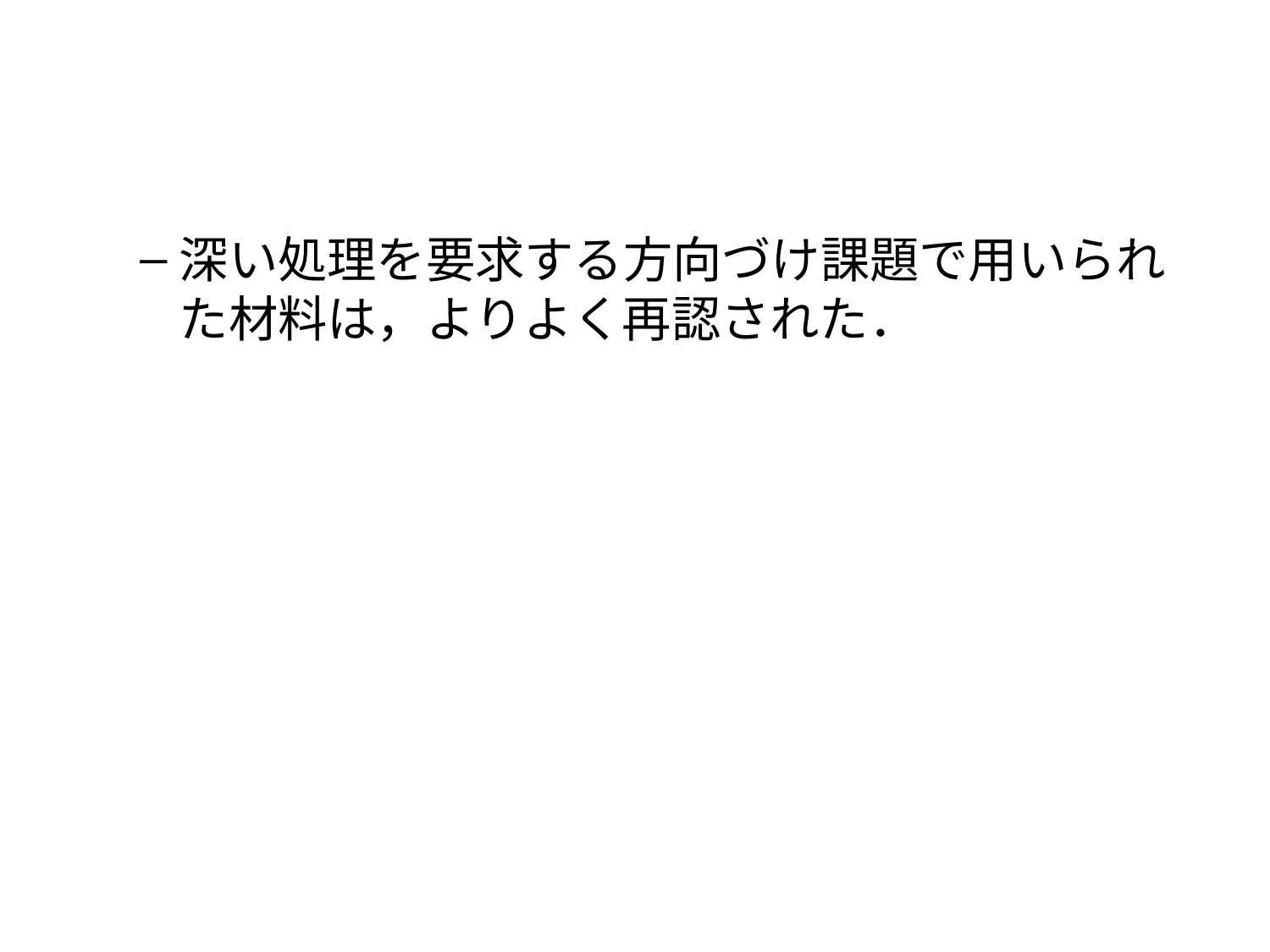

#
深い処理を要求する方向づけ課題で用いられた材料は，よりよく再認された．